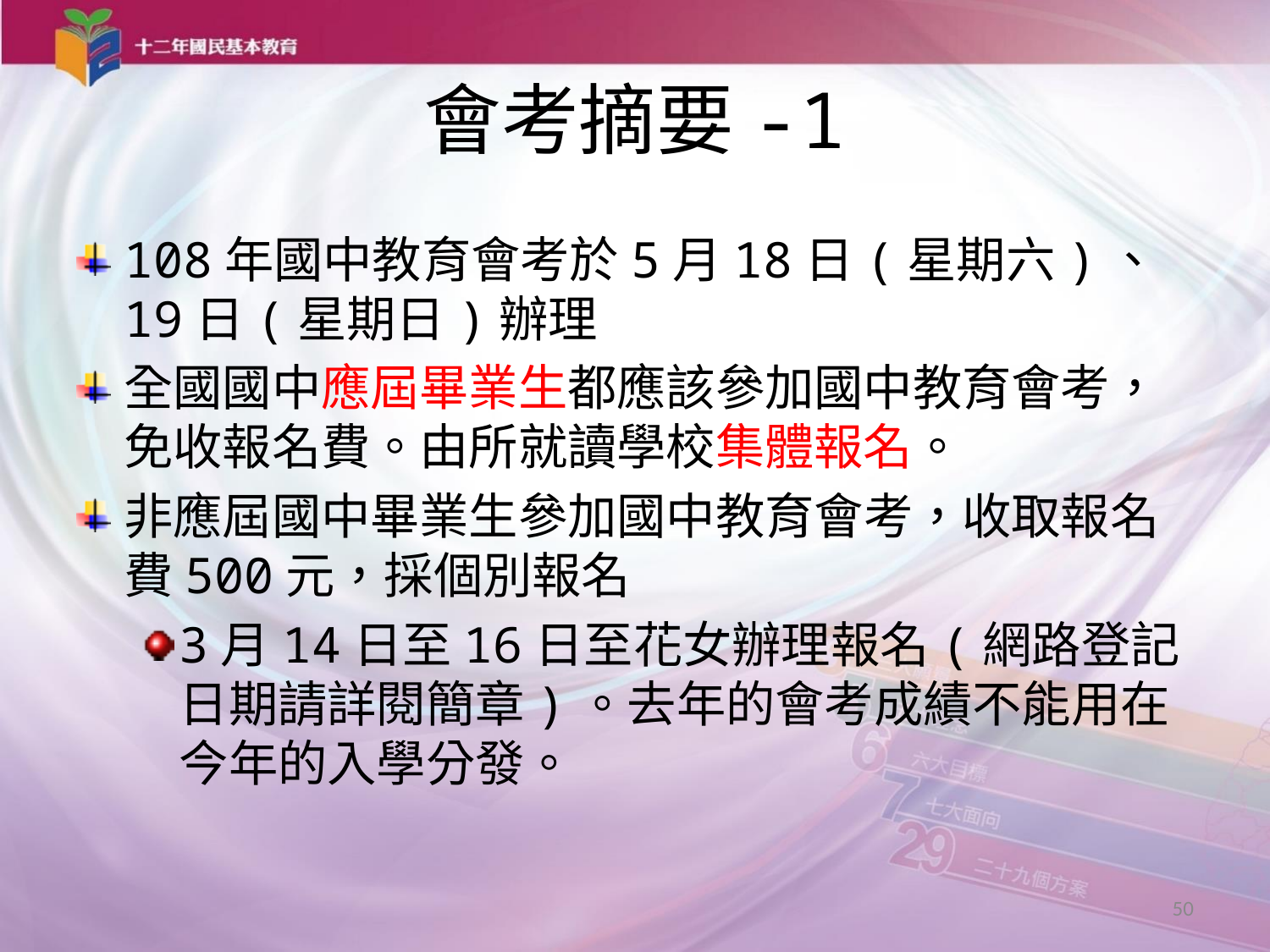

# 會考摘要-1
108年國中教育會考於5月18日(星期六)、19日(星期日)辦理
全國國中應屆畢業生都應該參加國中教育會考，免收報名費。由所就讀學校集體報名。
非應屆國中畢業生參加國中教育會考，收取報名費500元，採個別報名
3月14日至16日至花女辦理報名(網路登記日期請詳閱簡章)。去年的會考成績不能用在今年的入學分發。

50